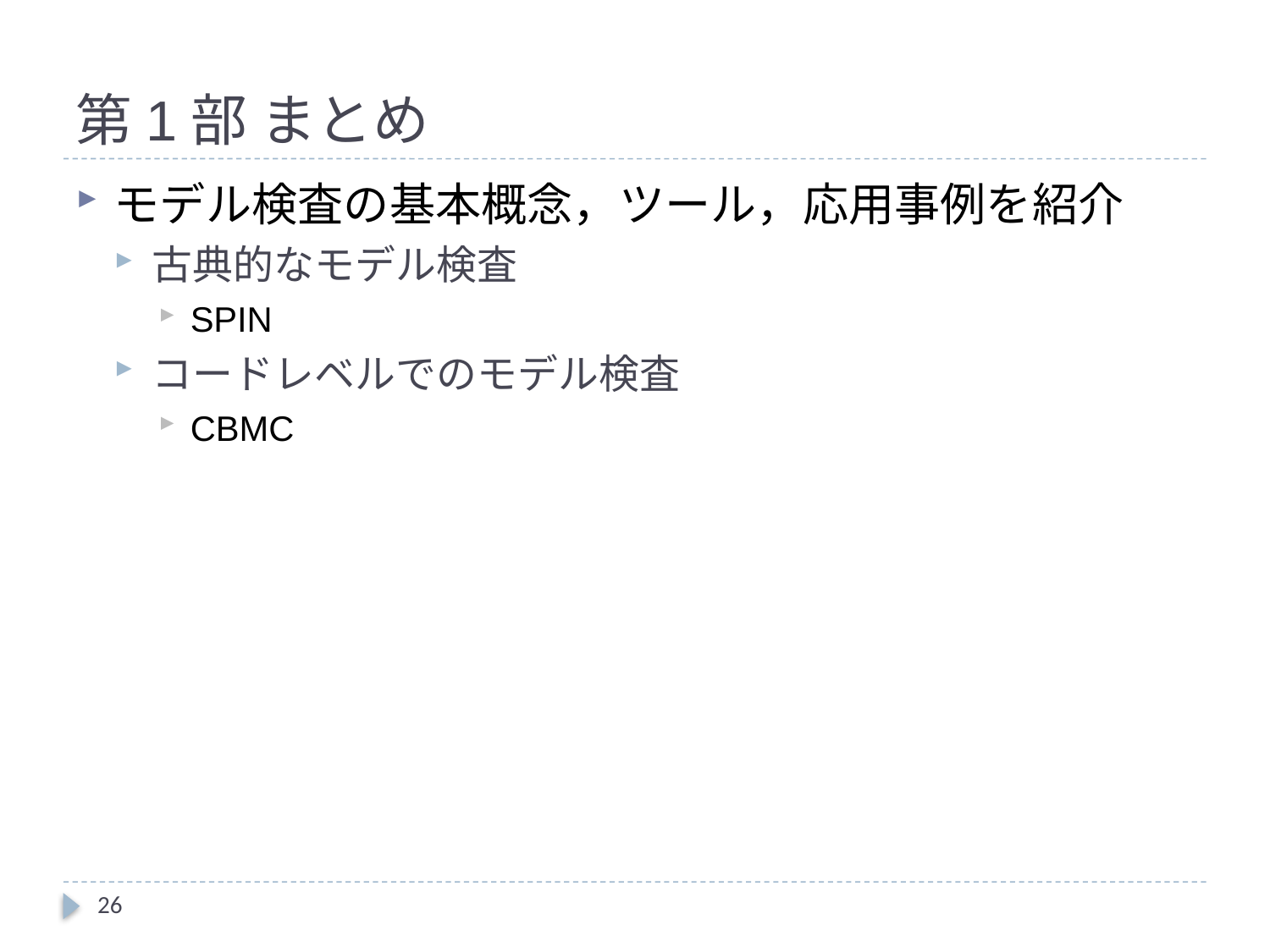

# 第1部 まとめ
モデル検査の基本概念，ツール，応用事例を紹介
古典的なモデル検査
SPIN
コードレベルでのモデル検査
CBMC
26